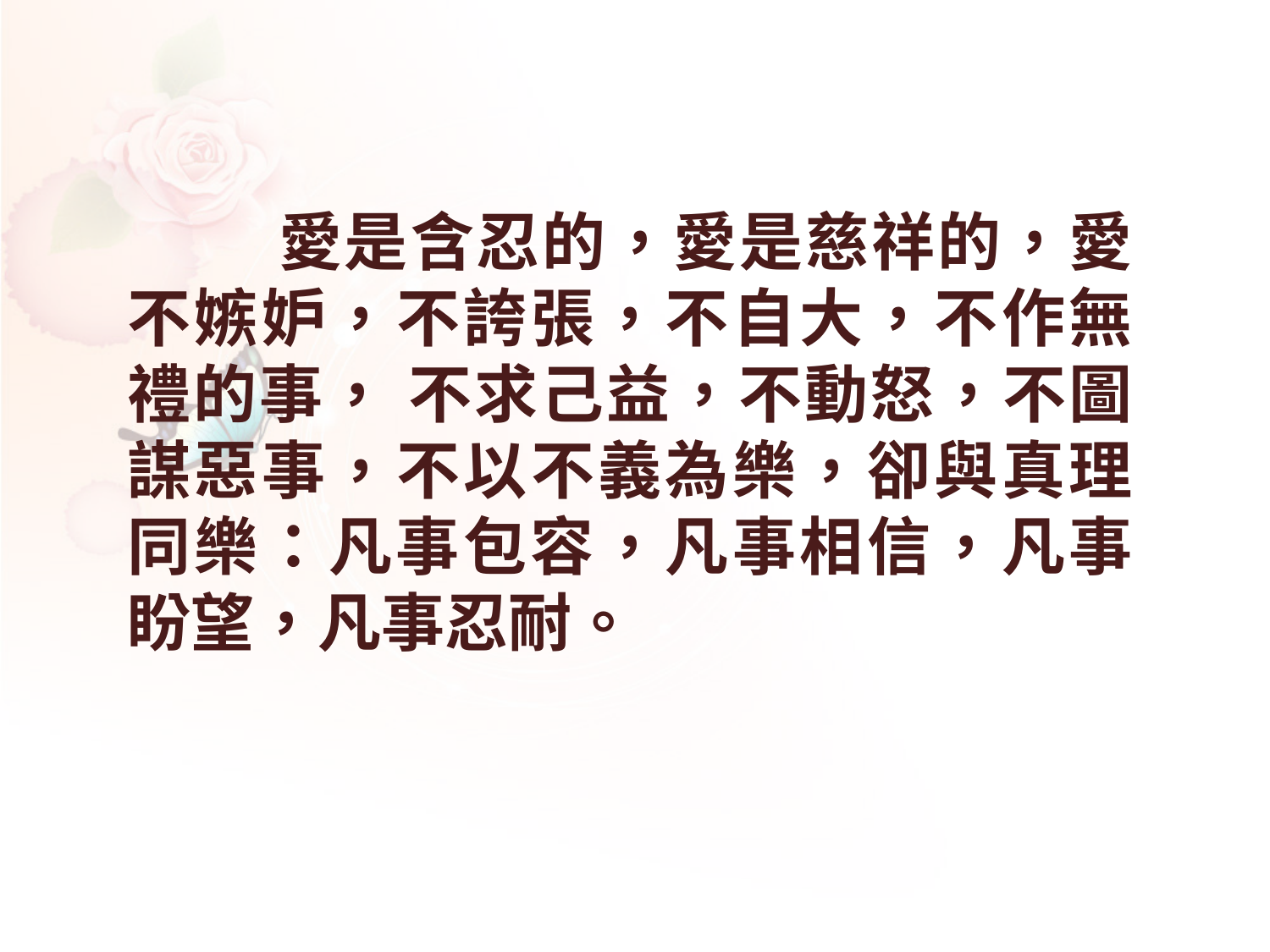

愛是含忍的，愛是慈祥的，愛不嫉妒，不誇張，不自大，不作無禮的事， 不求己益，不動怒，不圖謀惡事，不以不義為樂，卻與真理同樂：凡事包容，凡事相信，凡事盼望，凡事忍耐。